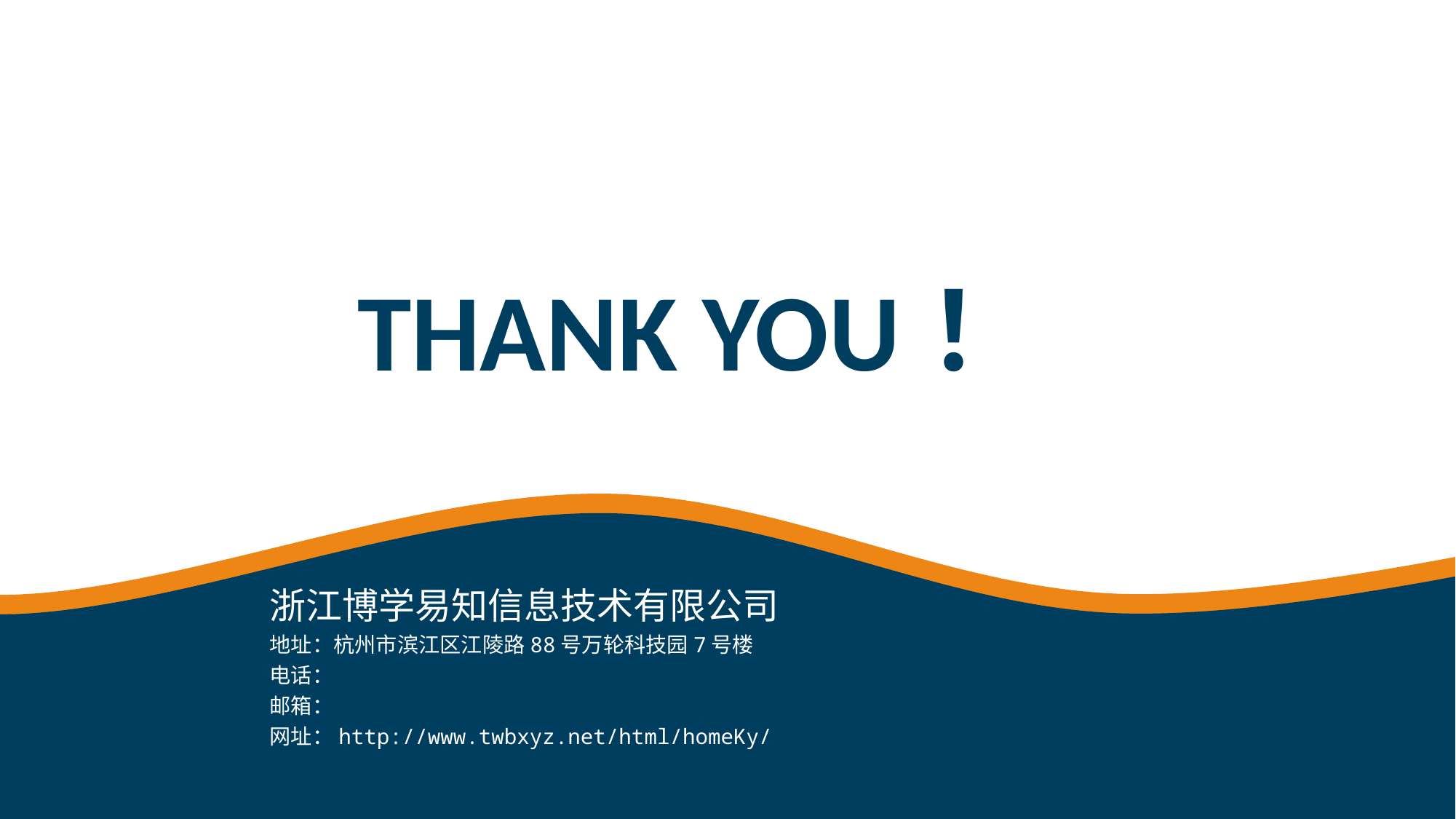

THANK YOU！
浙江博学易知信息技术有限公司
地址：杭州市滨江区江陵路88号万轮科技园7号楼
电话：
邮箱：
网址：http://www.twbxyz.net/html/homeKy/